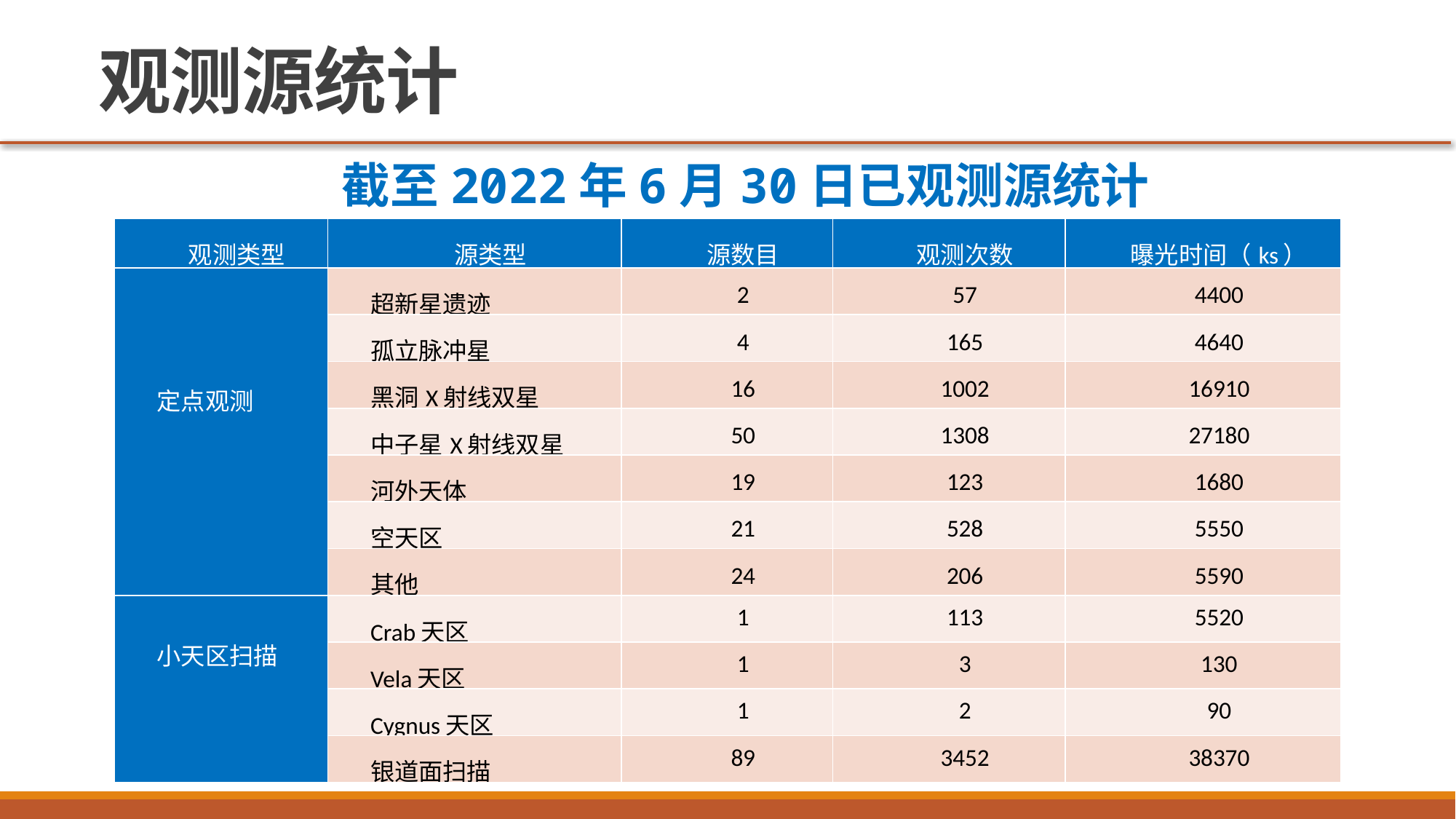

# 观测源统计
截至2022年6月30日已观测源统计
| 观测类型 | 源类型 | 源数目 | 观测次数 | 曝光时间（ks） |
| --- | --- | --- | --- | --- |
| 定点观测 | 超新星遗迹 | 2 | 57 | 4400 |
|  | 孤立脉冲星 | 4 | 165 | 4640 |
|  | 黑洞X射线双星 | 16 | 1002 | 16910 |
|  | 中子星X射线双星 | 50 | 1308 | 27180 |
|  | 河外天体 | 19 | 123 | 1680 |
|  | 空天区 | 21 | 528 | 5550 |
|  | 其他 | 24 | 206 | 5590 |
| 小天区扫描 | Crab天区 | 1 | 113 | 5520 |
|  | Vela天区 | 1 | 3 | 130 |
|  | Cygnus天区 | 1 | 2 | 90 |
|  | 银道面扫描 | 89 | 3452 | 38370 |
28